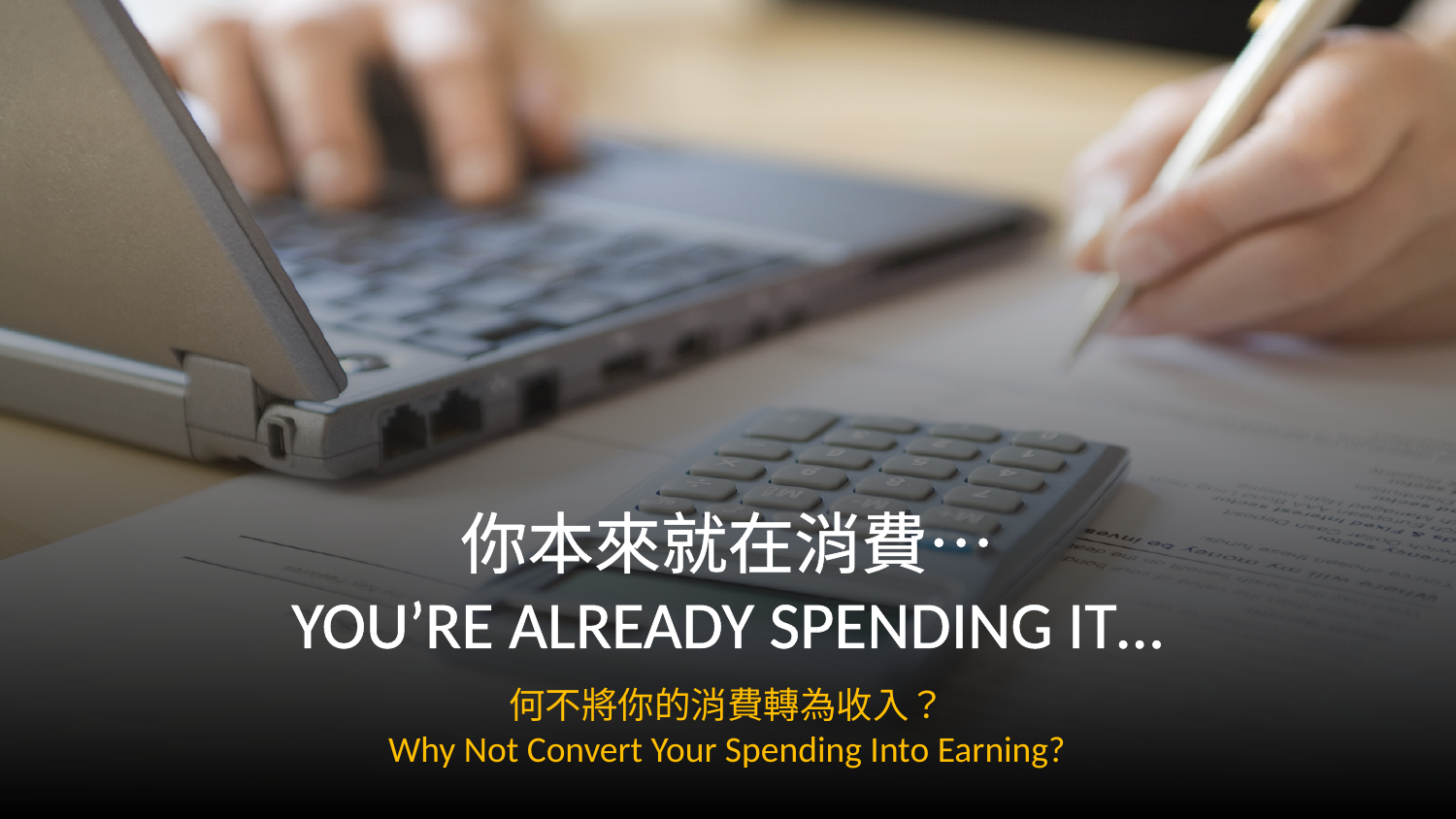

你本來就在消費…
You’re Already Spending It…
何不將你的消費轉為收入？
Why Not Convert Your Spending Into Earning?